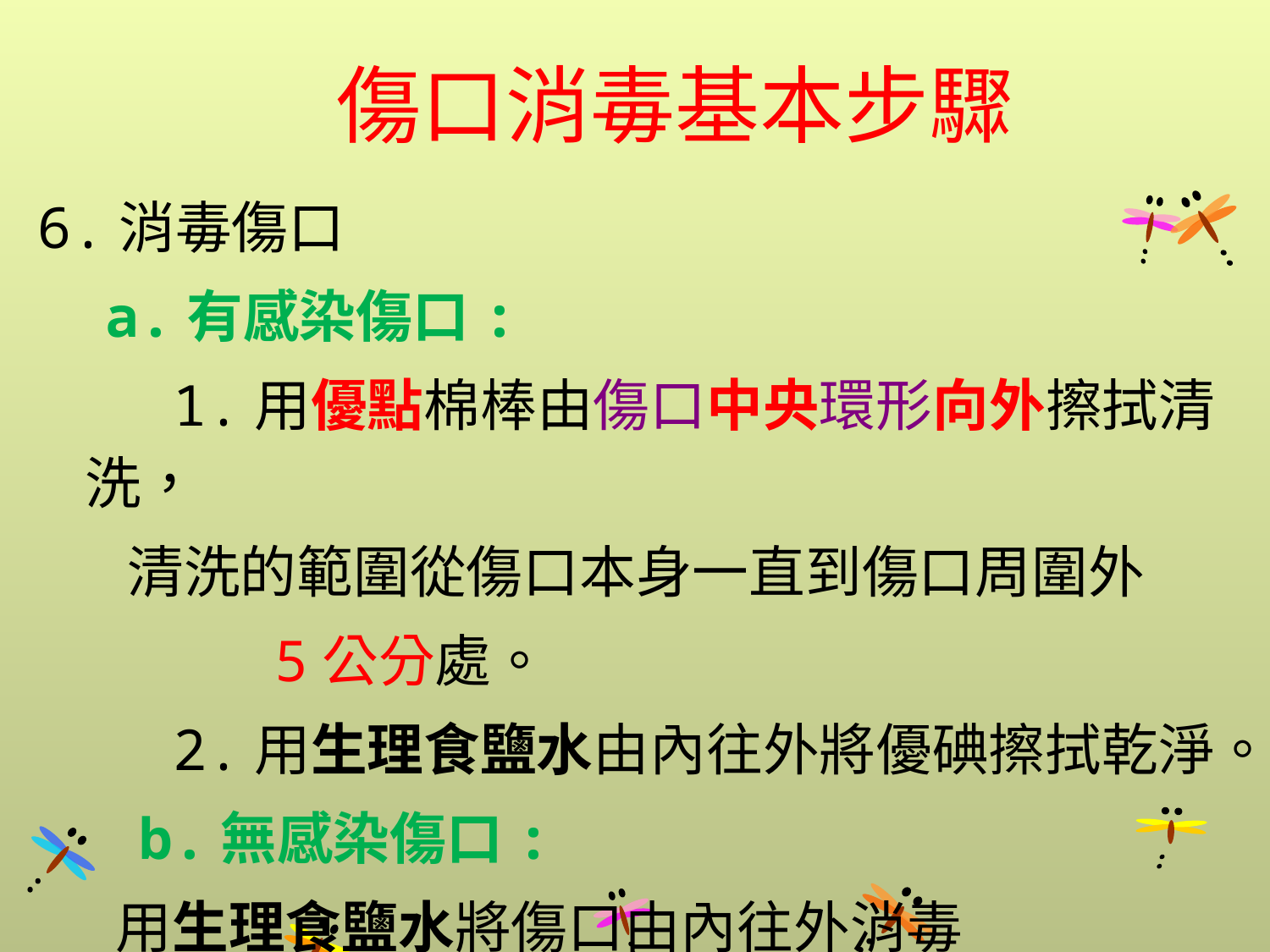

# 傷口消毒基本步驟
6.消毒傷口
  a.有感染傷口:
    1.用優點棉棒由傷口中央環形向外擦拭清洗，
      清洗的範圍從傷口本身一直到傷口周圍外
       5公分處。
    2.用生理食鹽水由內往外將優碘擦拭乾淨。
   b.無感染傷口:
     用生理食鹽水將傷口由內往外消毒